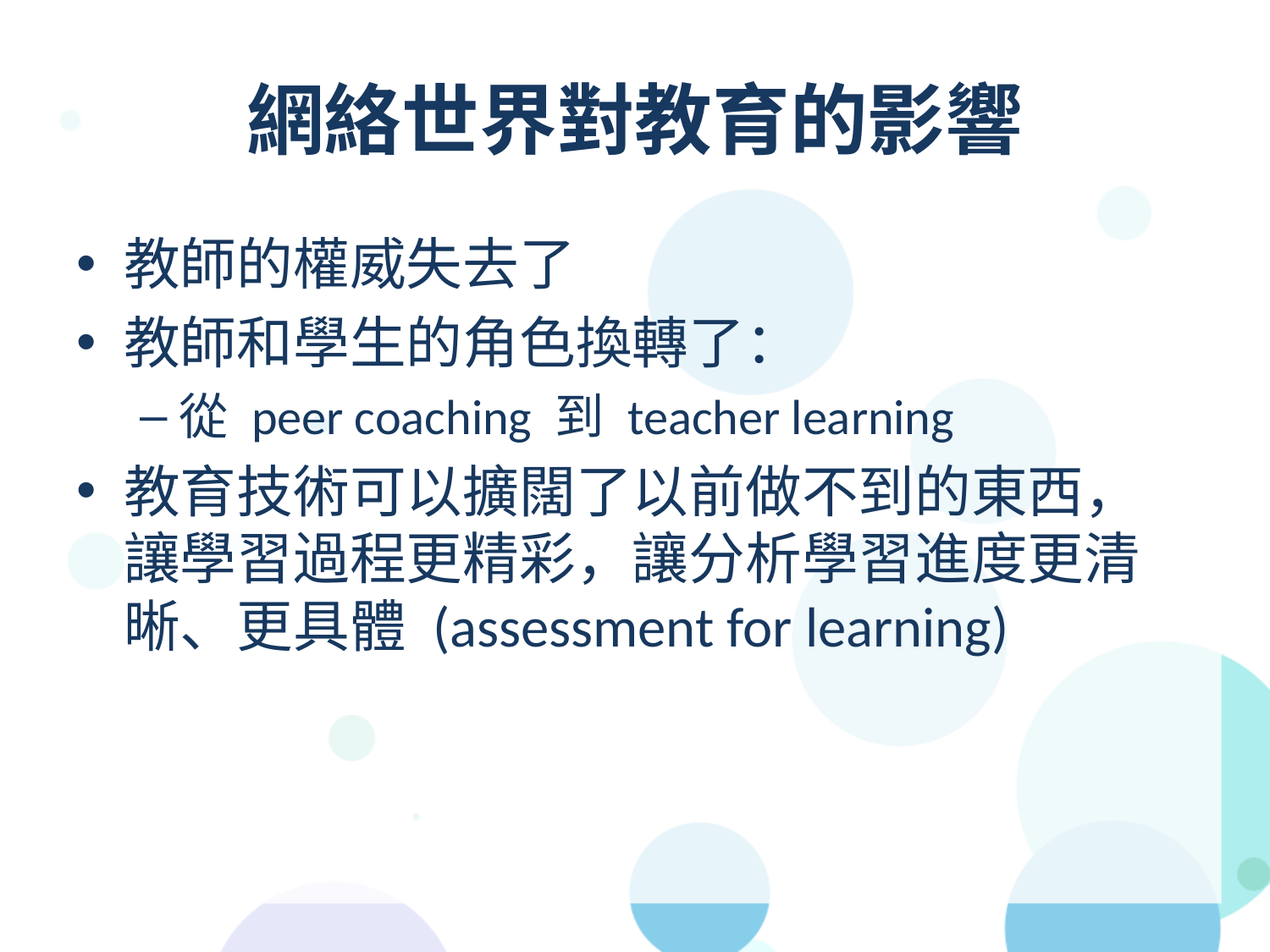

# 網絡世界對教育的影響
教師的權威失去了
教師和學生的角色換轉了：
從 peer coaching 到 teacher learning
教育技術可以擴闊了以前做不到的東西，讓學習過程更精彩，讓分析學習進度更清晰、更具體 (assessment for learning)